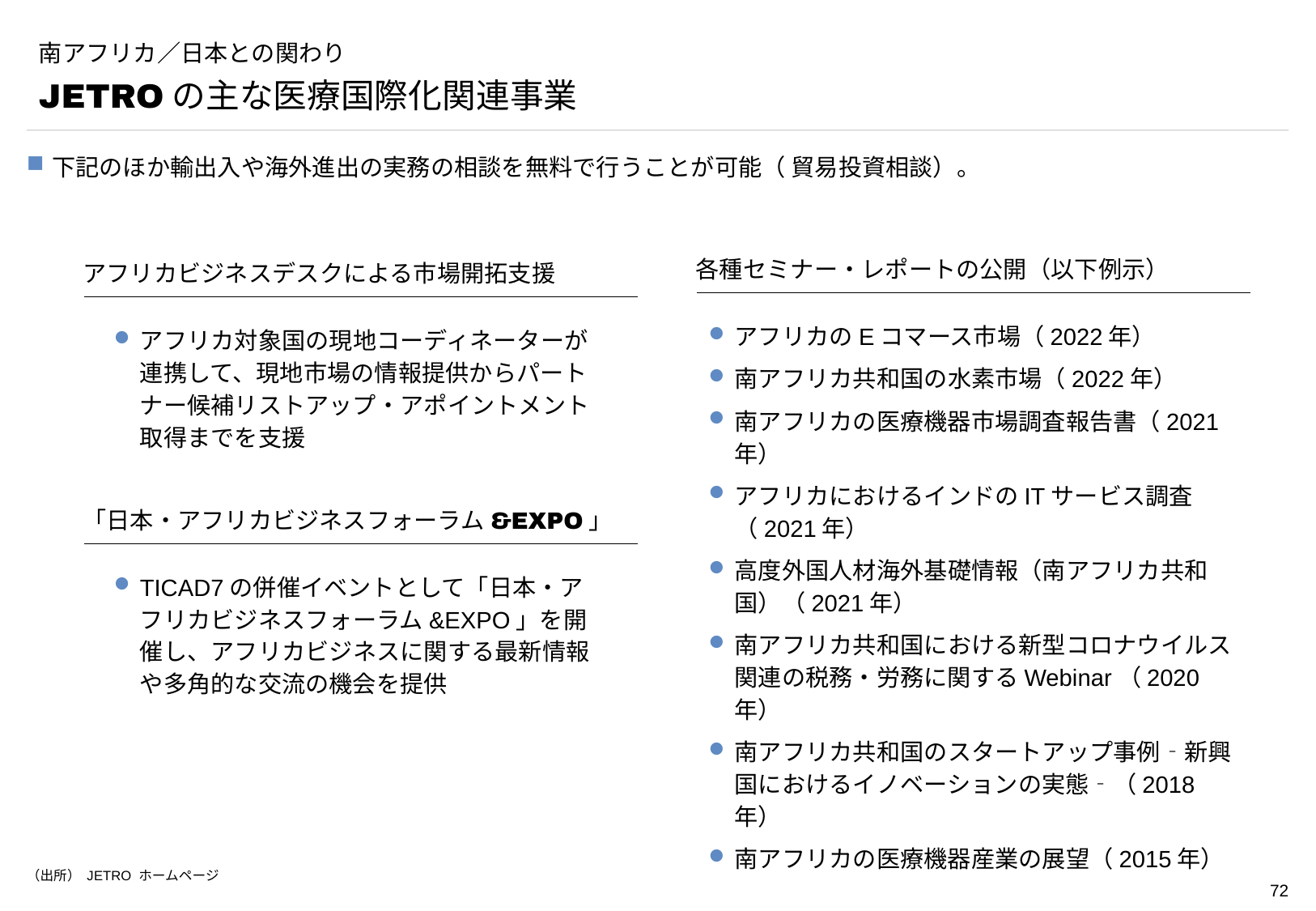

# 南アフリカ／日本との関わり
JETROの主な医療国際化関連事業
下記のほか輸出入や海外進出の実務の相談を無料で行うことが可能（ 貿易投資相談）。
各種セミナー・レポートの公開（以下例示）
アフリカビジネスデスクによる市場開拓支援
アフリカのEコマース市場（2022年）
南アフリカ共和国の水素市場（2022年）
南アフリカの医療機器市場調査報告書（2021年）
アフリカにおけるインドのITサービス調査（2021年）
高度外国人材海外基礎情報（南アフリカ共和国）（2021年）
南アフリカ共和国における新型コロナウイルス関連の税務・労務に関するWebinar（2020年）
南アフリカ共和国のスタートアップ事例‐新興国におけるイノベーションの実態‐（2018年）
南アフリカの医療機器産業の展望（2015年）
アフリカ対象国の現地コーディネーターが連携して、現地市場の情報提供からパートナー候補リストアップ・アポイントメント取得までを支援
「日本・アフリカビジネスフォーラム&EXPO」
TICAD7の併催イベントとして「日本・アフリカビジネスフォーラム&EXPO」を開催し、アフリカビジネスに関する最新情報や多角的な交流の機会を提供
（出所） JETRO ホームページ